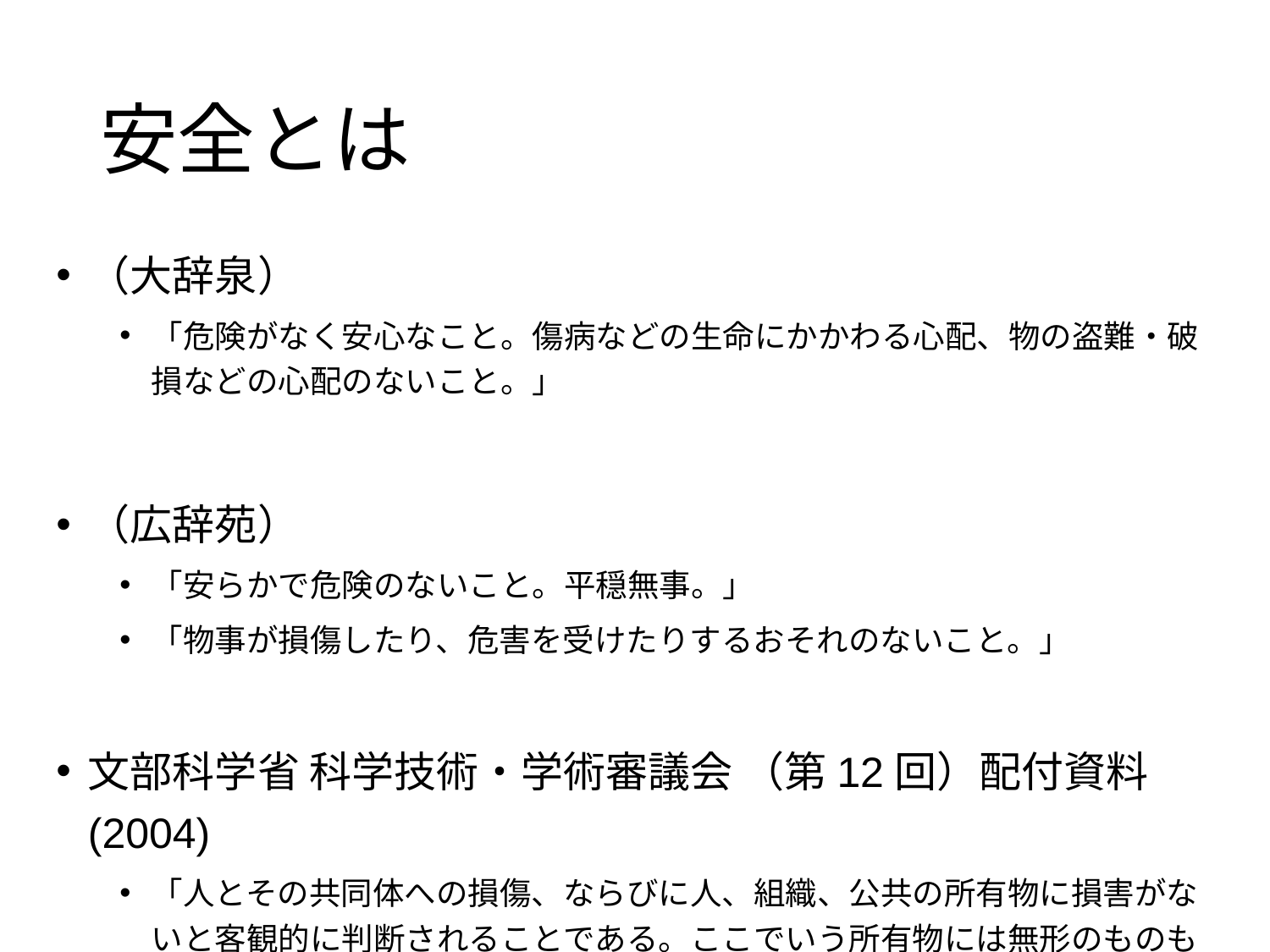

# 安全とは
（大辞泉）
「危険がなく安心なこと。傷病などの生命にかかわる心配、物の盗難・破損などの心配のないこと。」

（広辞苑）
「安らかで危険のないこと。平穏無事。」
「物事が損傷したり、危害を受けたりするおそれのないこと。」

文部科学省 科学技術・学術審議会 （第12回）配付資料(2004)
「人とその共同体への損傷、ならびに人、組織、公共の所有物に損害がないと客観的に判断されることである。ここでいう所有物には無形のものも含む。」